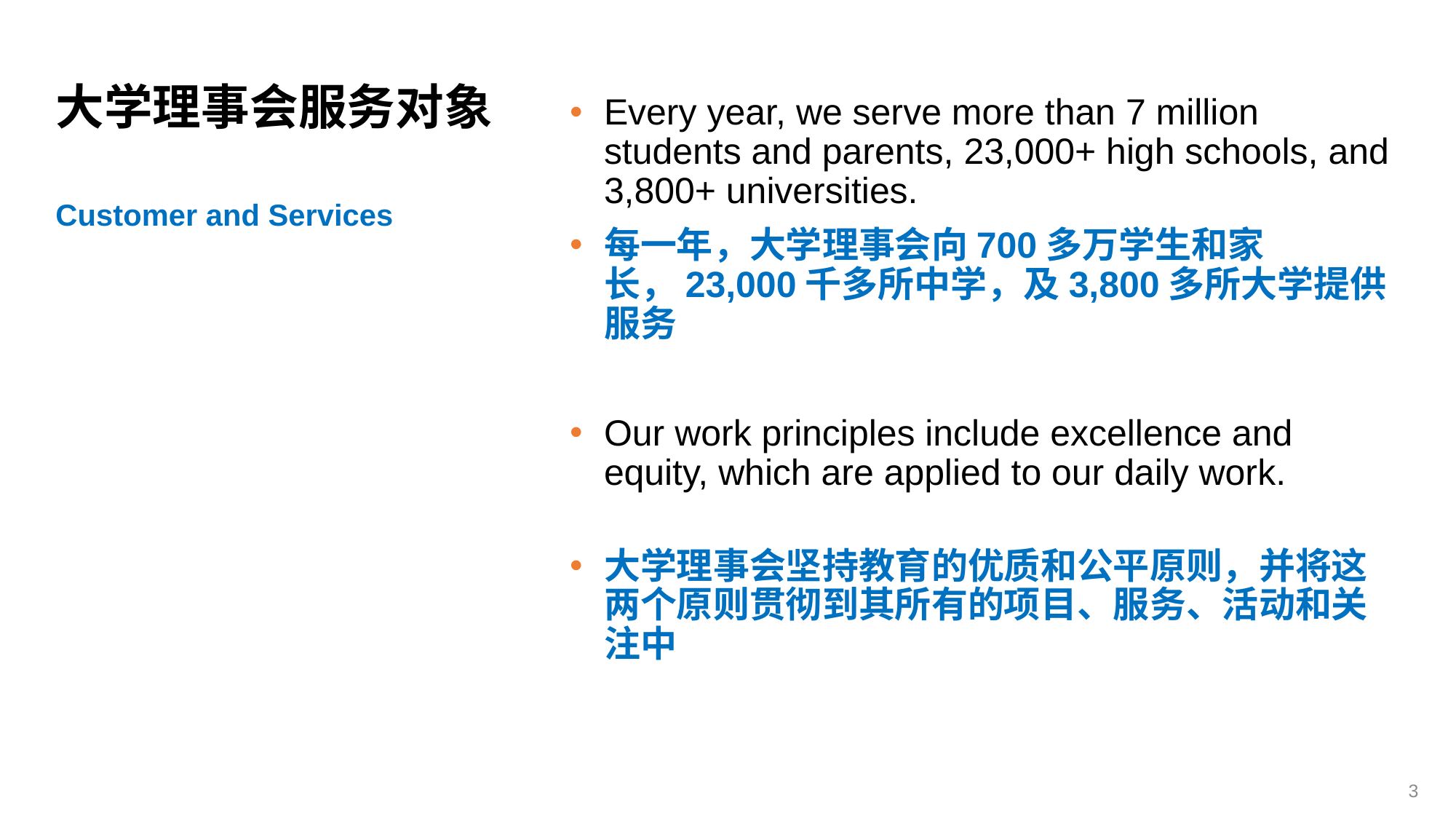

# 大学理事会服务对象
Every year, we serve more than 7 million students and parents, 23,000+ high schools, and 3,800+ universities.
每一年，大学理事会向700多万学生和家长，23,000千多所中学，及3,800多所大学提供服务

Our work principles include excellence and equity, which are applied to our daily work.
大学理事会坚持教育的优质和公平原则，并将这两个原则贯彻到其所有的项目、服务、活动和关注中

Customer and Services
3